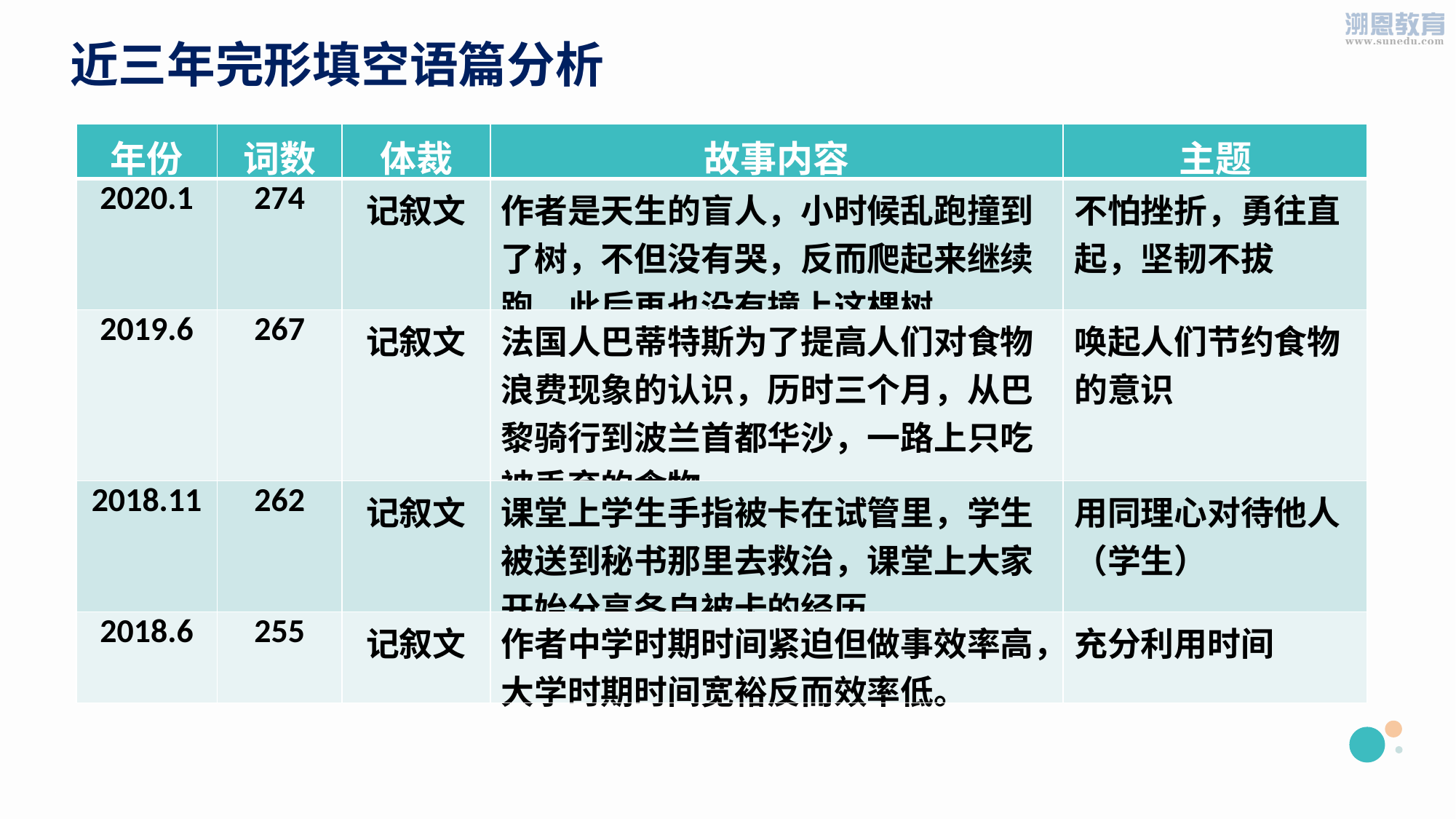

近三年完形填空语篇分析
| 年份 | 词数 | 体裁 | 故事内容 | 主题 |
| --- | --- | --- | --- | --- |
| 2020.1 | 274 | 记叙文 | 作者是天生的盲人，小时候乱跑撞到了树，不但没有哭，反而爬起来继续跑，此后再也没有撞上这棵树。 | 不怕挫折，勇往直起，坚韧不拔 |
| 2019.6 | 267 | 记叙文 | 法国人巴蒂特斯为了提高人们对食物浪费现象的认识，历时三个月，从巴黎骑行到波兰首都华沙，一路上只吃被丢弃的食物。 | 唤起人们节约食物的意识 |
| 2018.11 | 262 | 记叙文 | 课堂上学生手指被卡在试管里，学生被送到秘书那里去救治，课堂上大家开始分享各自被卡的经历。 | 用同理心对待他人（学生） |
| 2018.6 | 255 | 记叙文 | 作者中学时期时间紧迫但做事效率高，大学时期时间宽裕反而效率低。 | 充分利用时间 |

PPT模板下载：www.1ppt.com/moban/     行业PPT模板：www.1ppt.com/hangye/
节日PPT模板：www.1ppt.com/jieri/           PPT素材下载：www.1ppt.com/sucai/
PPT背景图片：www.1ppt.com/beijing/      PPT图表下载：www.1ppt.com/tubiao/
优秀PPT下载：www.1ppt.com/xiazai/        PPT教程： www.1ppt.com/powerpoint/
Word教程： www.1ppt.com/word/              Excel教程：www.1ppt.com/excel/
资料下载：www.1ppt.com/ziliao/                PPT课件下载：www.1ppt.com/kejian/
范文下载：www.1ppt.com/fanwen/             试卷下载：www.1ppt.com/shiti/
教案下载：www.1ppt.com/jiaoan/
字体下载：www.1ppt.com/ziti/